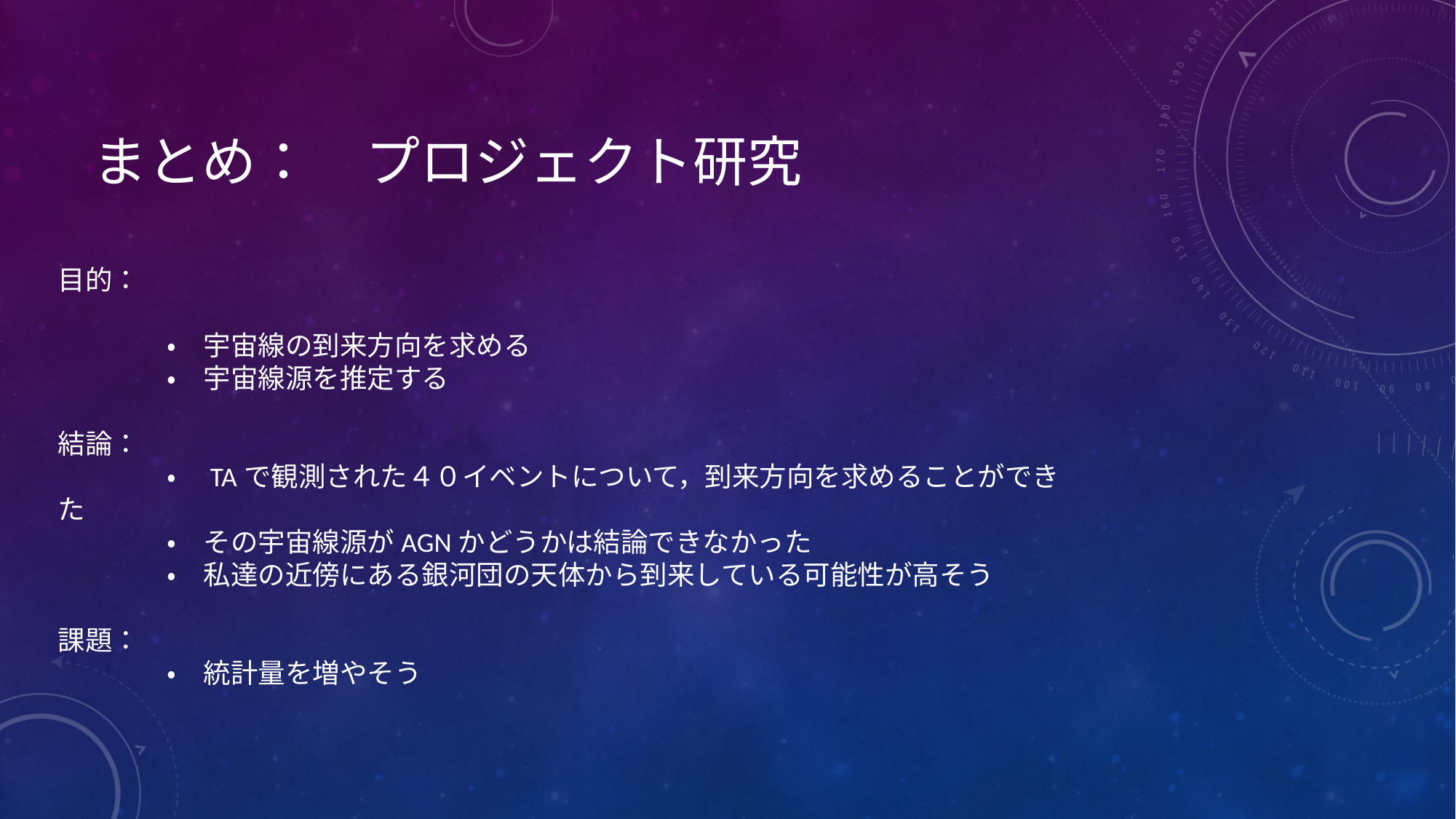

# まとめ：　プロジェクト研究

目的：

	・　宇宙線の到来方向を求める
	・　宇宙線源を推定する

結論：
	・　TAで観測された４０イベントについて，到来方向を求めることができた
	・　その宇宙線源がAGNかどうかは結論できなかった
	・　私達の近傍にある銀河団の天体から到来している可能性が高そう

課題：
	・　統計量を増やそう